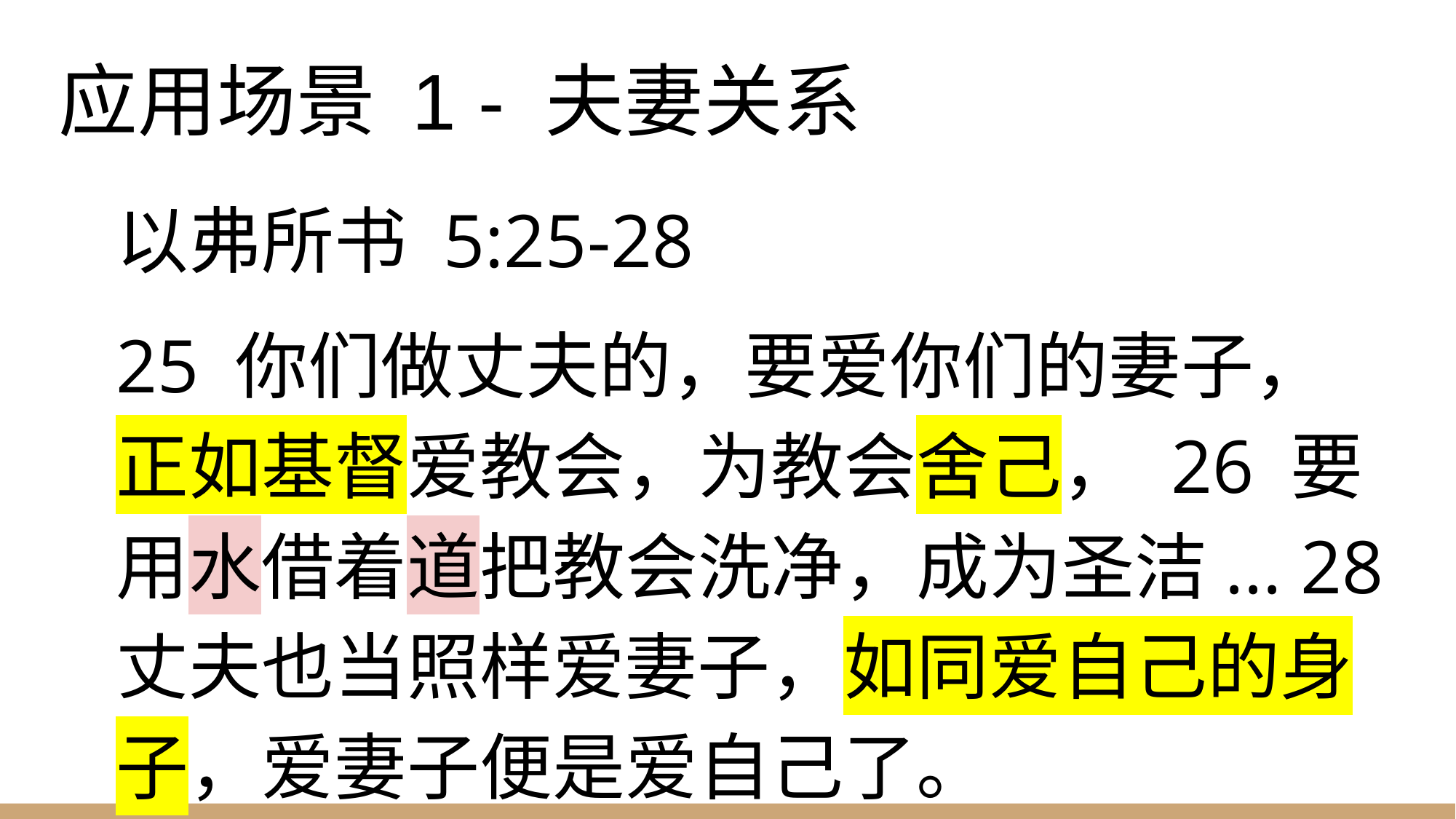

# 应用场景 1 - 夫妻关系
以弗所书 5:25-28
25 你们做丈夫的，要爱你们的妻子，正如基督爱教会，为教会舍己， 26 要用水借着道把教会洗净，成为圣洁... 28 丈夫也当照样爱妻子，如同爱自己的身子，爱妻子便是爱自己了。